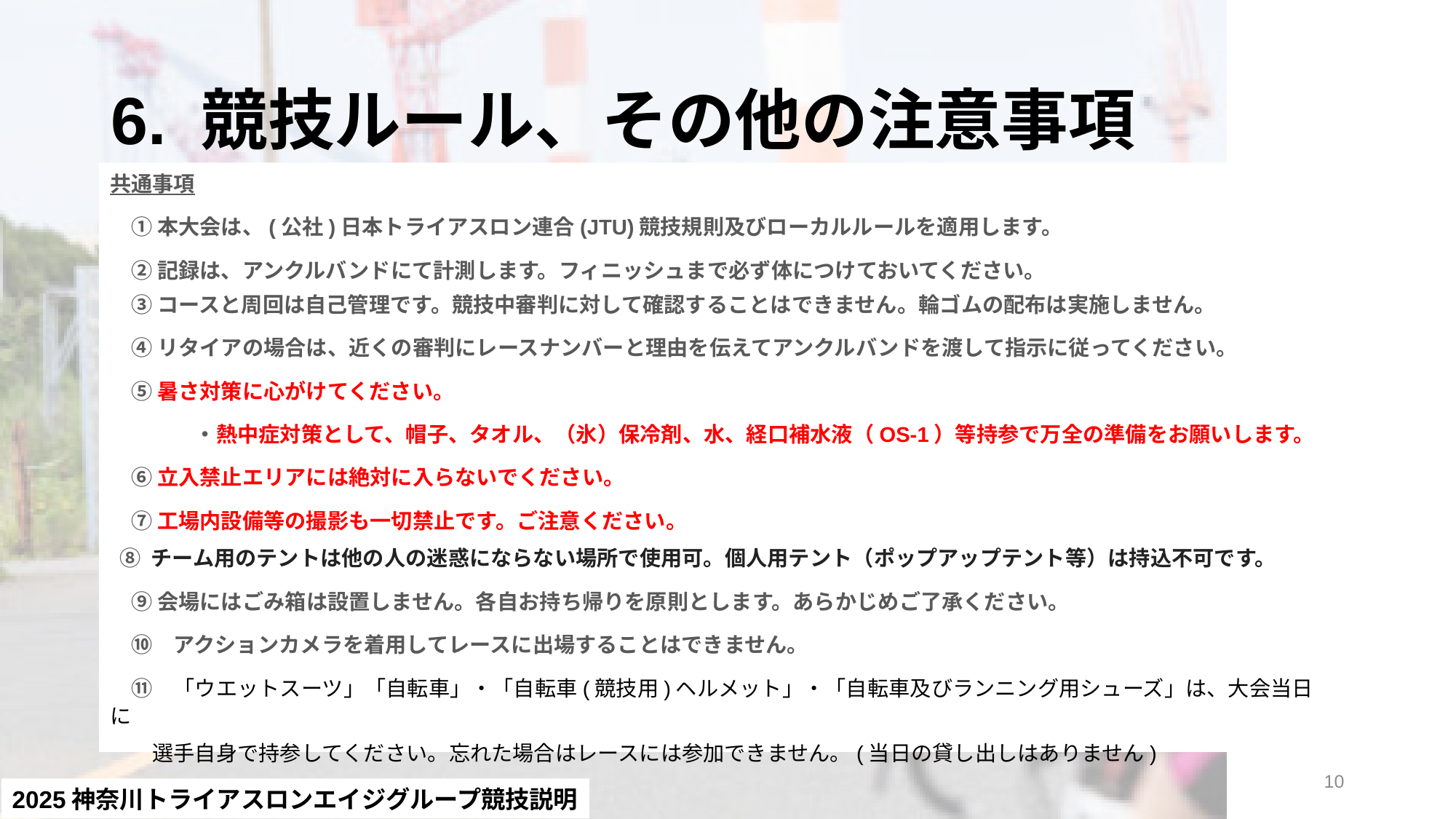

# 6. 競技ルール、その他の注意事項
共通事項
　① 本大会は、(公社)日本トライアスロン連合(JTU)競技規則及びローカルルールを適用します。
　② 記録は、アンクルバンドにて計測します。フィニッシュまで必ず体につけておいてください。
　③ コースと周回は自己管理です。競技中審判に対して確認することはできません。輪ゴムの配布は実施しません。
　④ リタイアの場合は、近くの審判にレースナンバーと理由を伝えてアンクルバンドを渡して指示に従ってください。
　⑤ 暑さ対策に心がけてください。
　　　　・熱中症対策として、帽子、タオル、（氷）保冷剤、水、経口補水液（OS-1）等持参で万全の準備をお願いします。
　⑥ 立入禁止エリアには絶対に入らないでください。
　⑦ 工場内設備等の撮影も一切禁止です。ご注意ください。
  ⑧ チーム用のテントは他の人の迷惑にならない場所で使用可。個人用テント（ポップアップテント等）は持込不可です。
　⑨ 会場にはごみ箱は設置しません。各自お持ち帰りを原則とします。あらかじめご了承ください。
　⑩　アクションカメラを着用してレースに出場することはできません。
　⑪　「ウエットスーツ」「自転車」・「自転車(競技用)ヘルメット」・「自転車及びランニング用シューズ」は、大会当日に
　　選手自身で持参してください。忘れた場合はレースには参加できません。(当日の貸し出しはありません)

10
2025神奈川トライアスロンエイジグループ競技説明